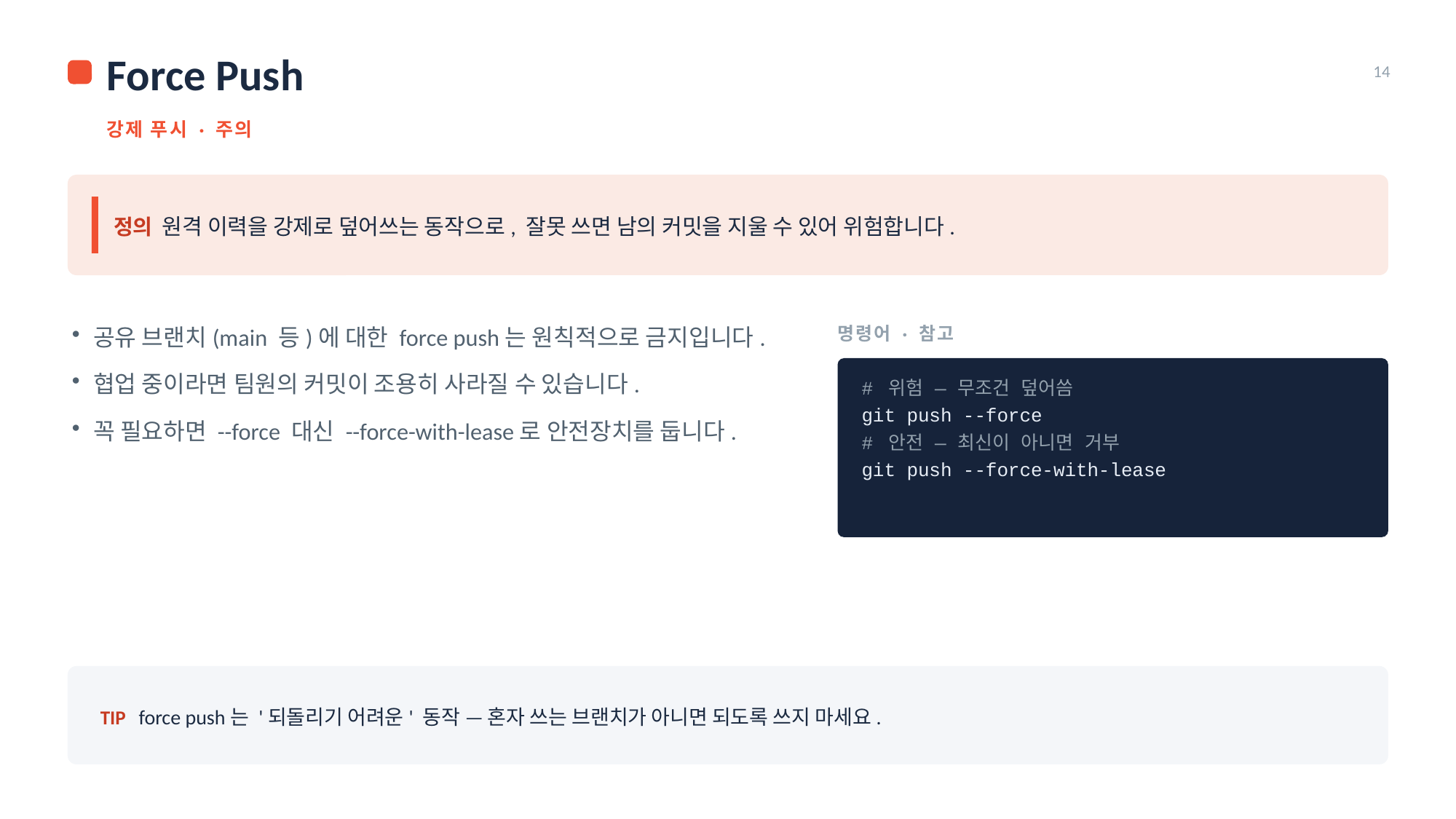

Force Push
14

강제 푸시 · 주의

정의  원격 이력을 강제로 덮어쓰는 동작으로, 잘못 쓰면 남의 커밋을 지울 수 있어 위험합니다.

명령어 · 참고
공유 브랜치(main 등)에 대한 force push는 원칙적으로 금지입니다.
협업 중이라면 팀원의 커밋이 조용히 사라질 수 있습니다.
꼭 필요하면 --force 대신 --force-with-lease로 안전장치를 둡니다.

# 위험 — 무조건 덮어씀
git push --force
# 안전 — 최신이 아니면 거부
git push --force-with-lease

TIP   force push는 '되돌리기 어려운' 동작 — 혼자 쓰는 브랜치가 아니면 되도록 쓰지 마세요.